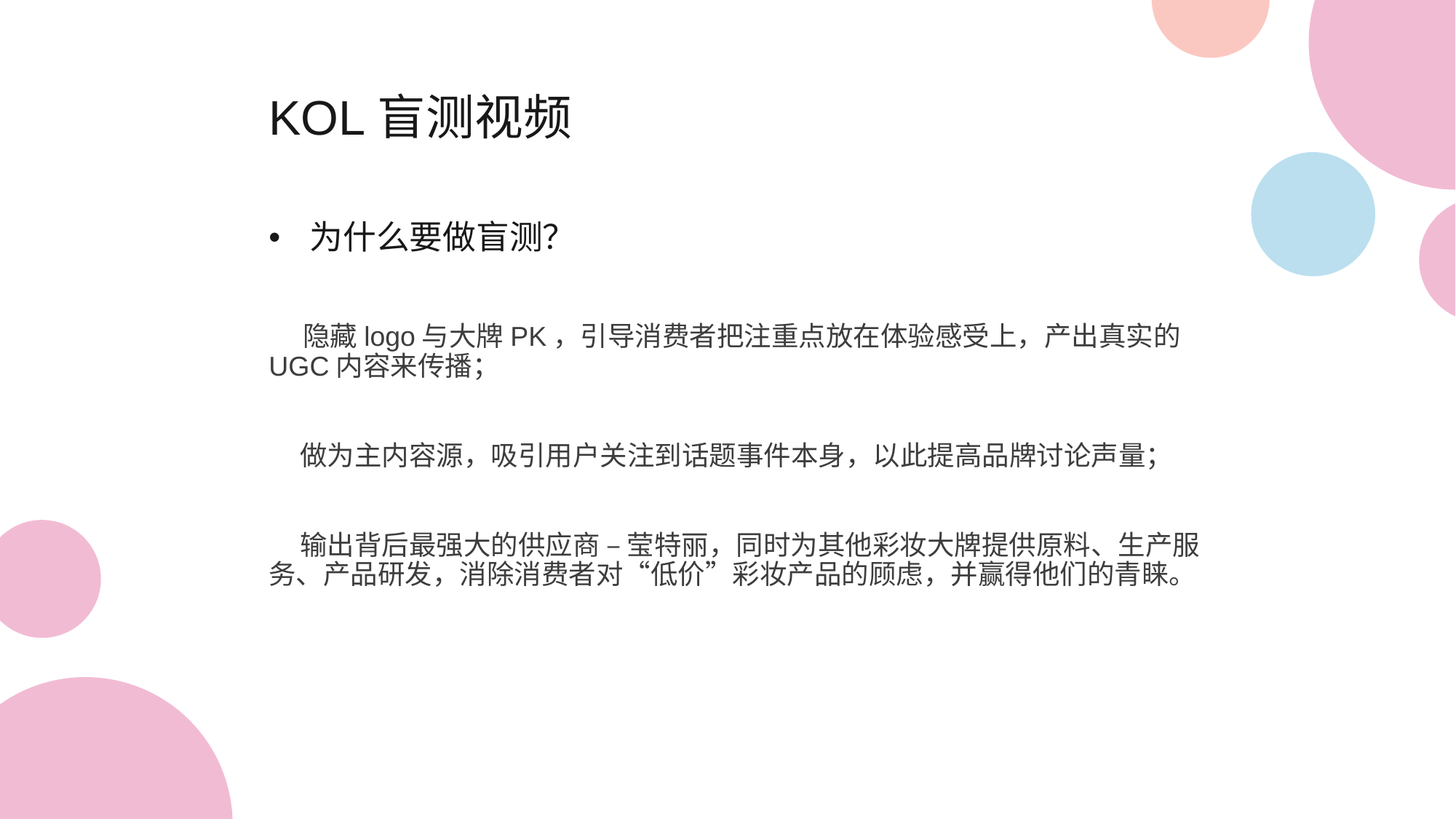

KOL盲测视频
为什么要做盲测？

    隐藏logo与大牌PK，引导消费者把注重点放在体验感受上，产出真实的UGC内容来传播；

    做为主内容源，吸引用户关注到话题事件本身，以此提高品牌讨论声量；

    输出背后最强大的供应商 – 莹特丽，同时为其他彩妆大牌提供原料、生产服务、产品研发，消除消费者对“低价”彩妆产品的顾虑，并赢得他们的青睐。